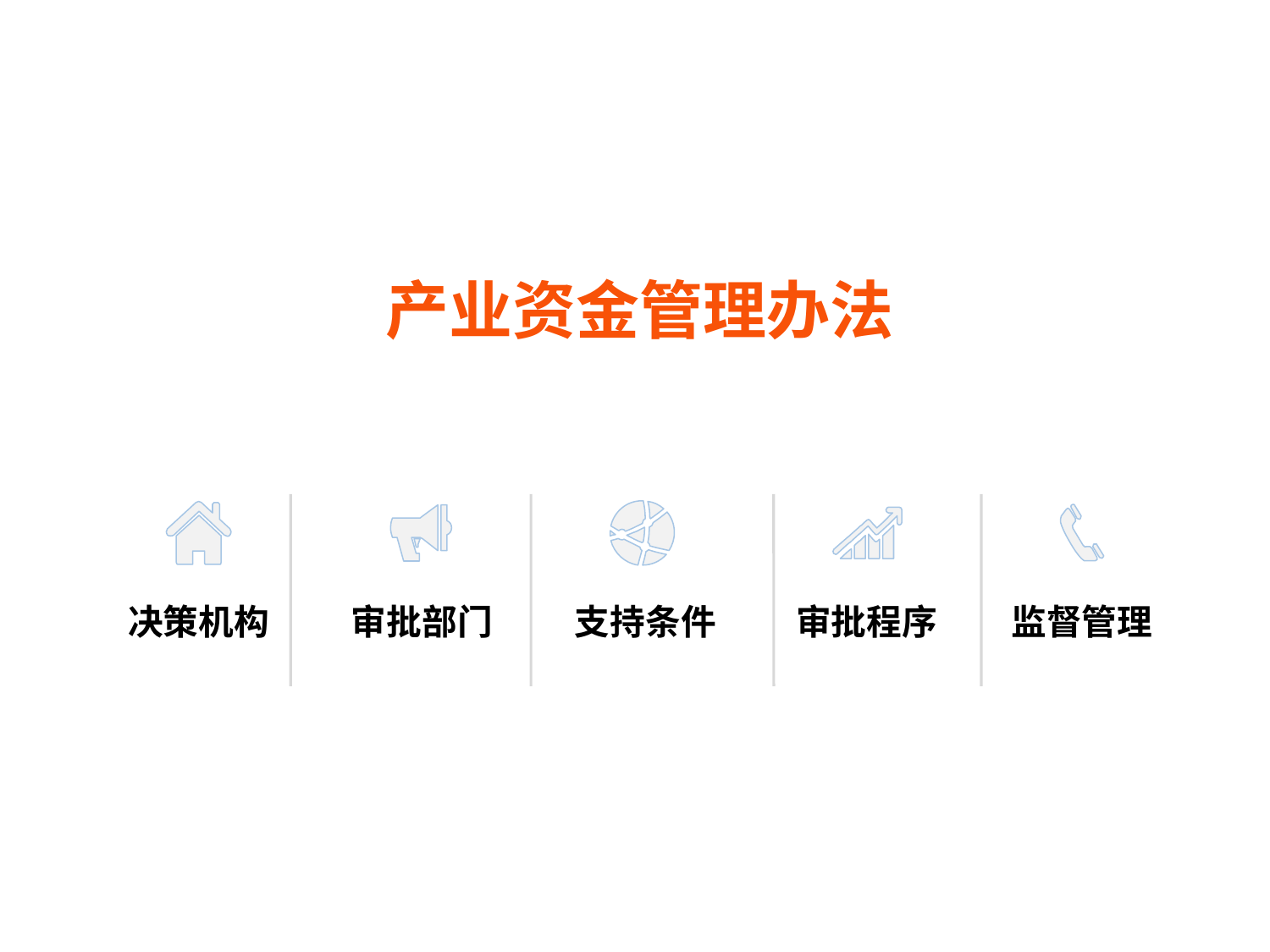

产业资金管理办法

决策机构
审批部门
支持条件
审批程序
监督管理
7